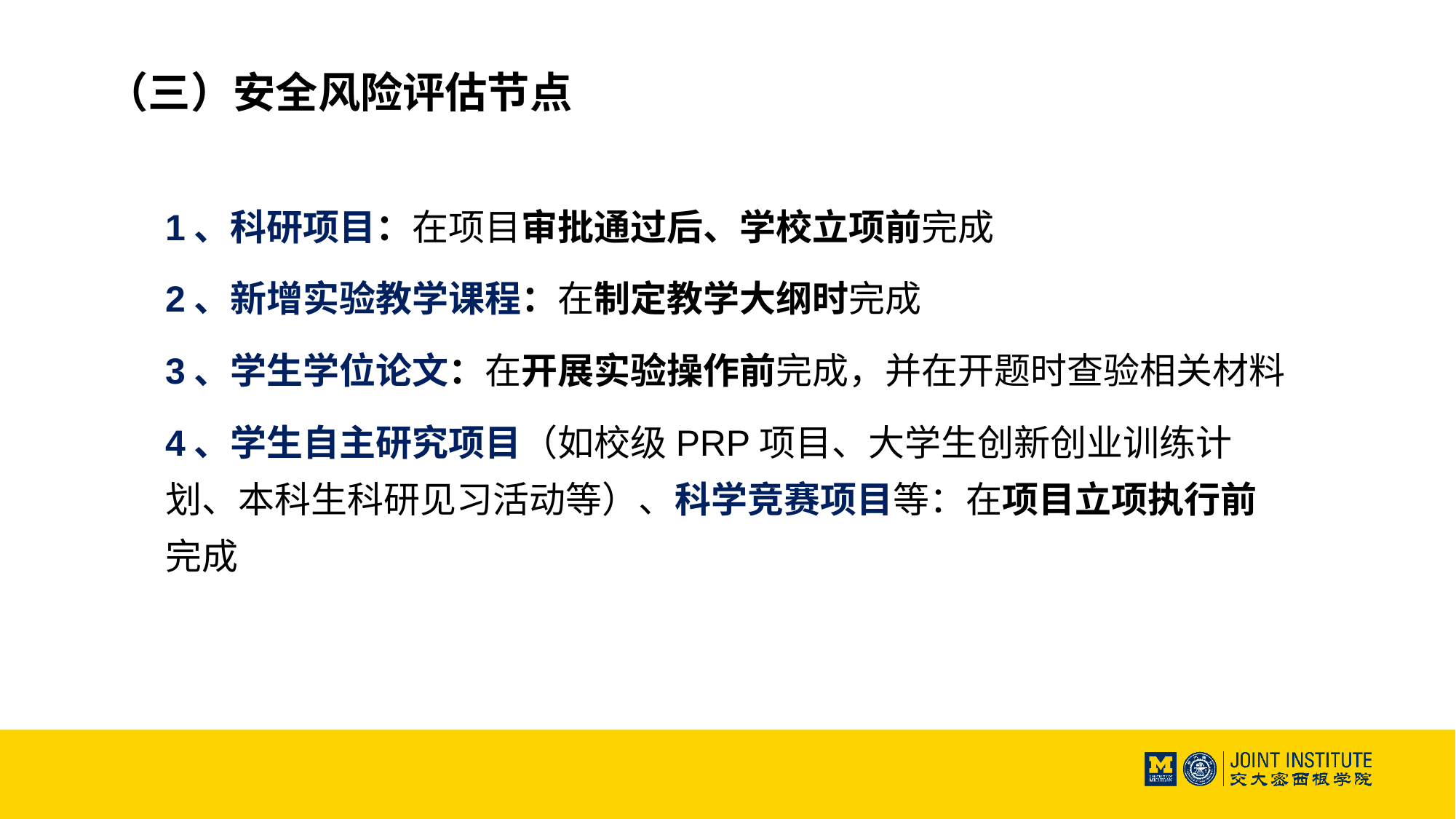

（三）安全风险评估节点
1、科研项目：在项目审批通过后、学校立项前完成
2、新增实验教学课程：在制定教学大纲时完成
3、学生学位论文：在开展实验操作前完成，并在开题时查验相关材料
4、学生自主研究项目（如校级PRP项目、大学生创新创业训练计划、本科生科研见习活动等）、科学竞赛项目等：在项目立项执行前完成